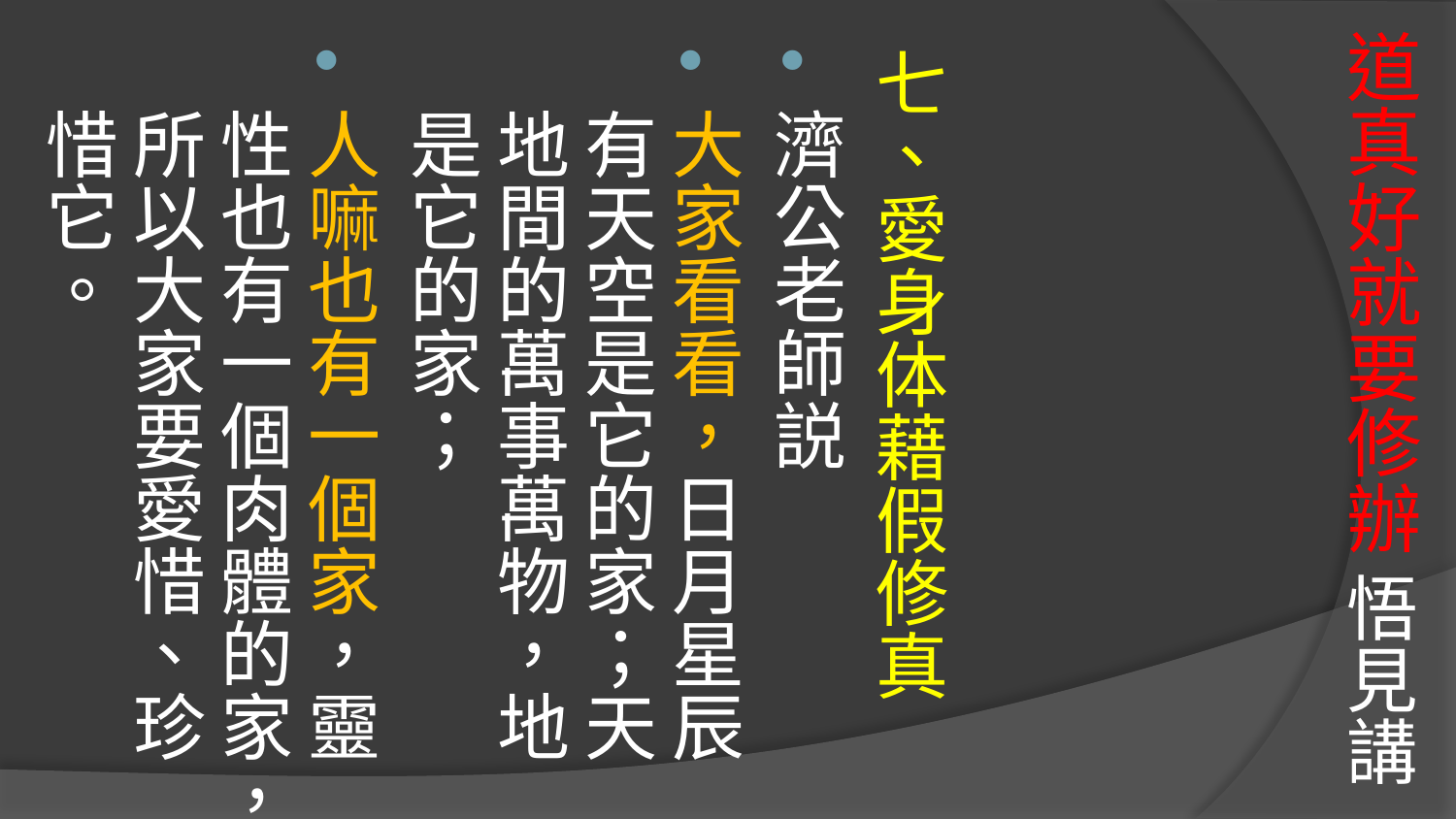

# 道真好就要修辦 悟見講
七、愛身体藉假修真
濟公老師説
大家看看，日月星辰有天空是它的家；天地間的萬事萬物，地是它的家；
人嘛也有一個家，靈性也有一個肉體的家，所以大家要愛惜、珍惜它。